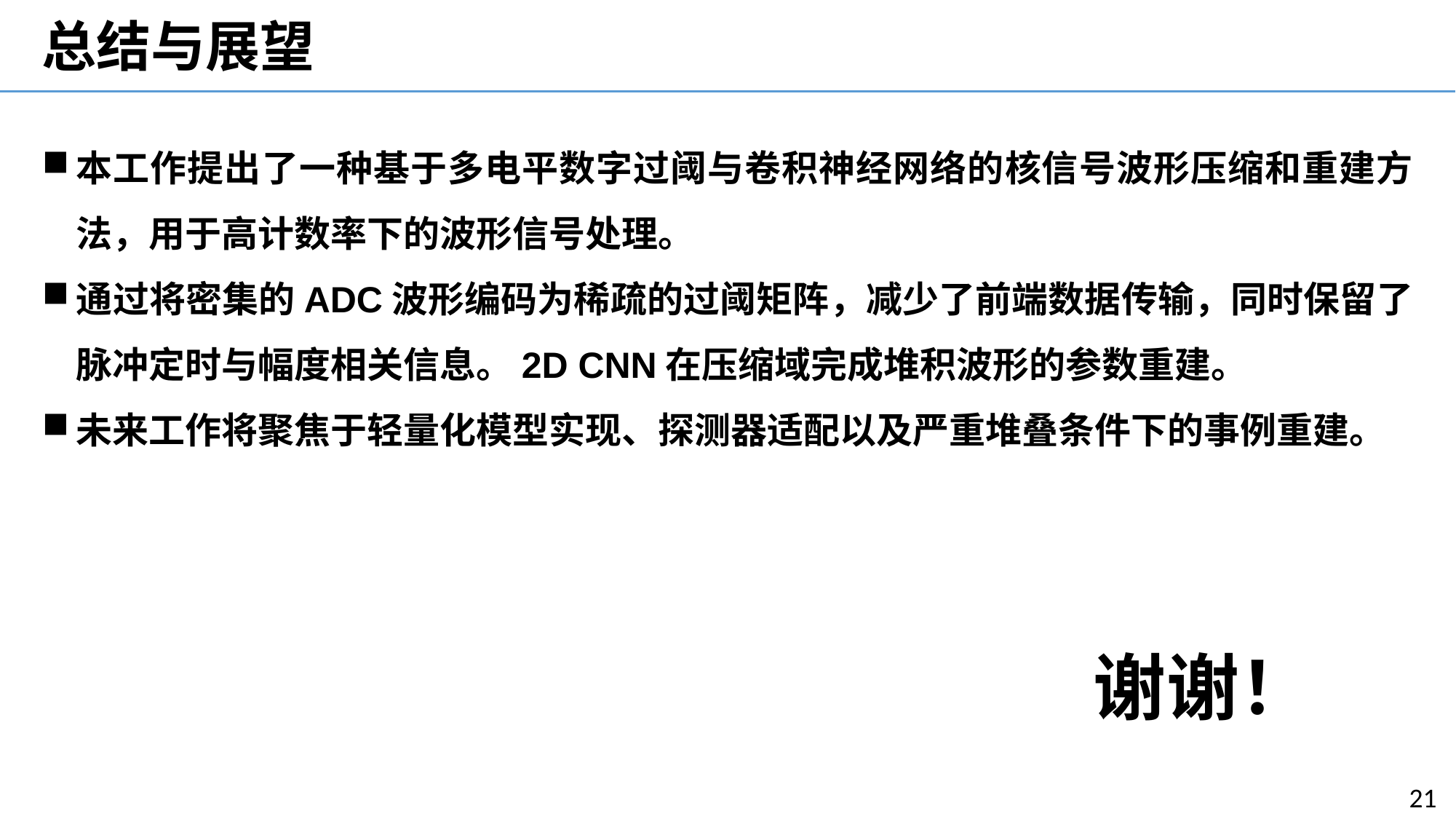

总结与展望
本工作提出了一种基于多电平数字过阈与卷积神经网络的核信号波形压缩和重建方法，用于高计数率下的波形信号处理。
通过将密集的ADC波形编码为稀疏的过阈矩阵，减少了前端数据传输，同时保留了脉冲定时与幅度相关信息。2D CNN在压缩域完成堆积波形的参数重建。
未来工作将聚焦于轻量化模型实现、探测器适配以及严重堆叠条件下的事例重建。
谢谢！
21